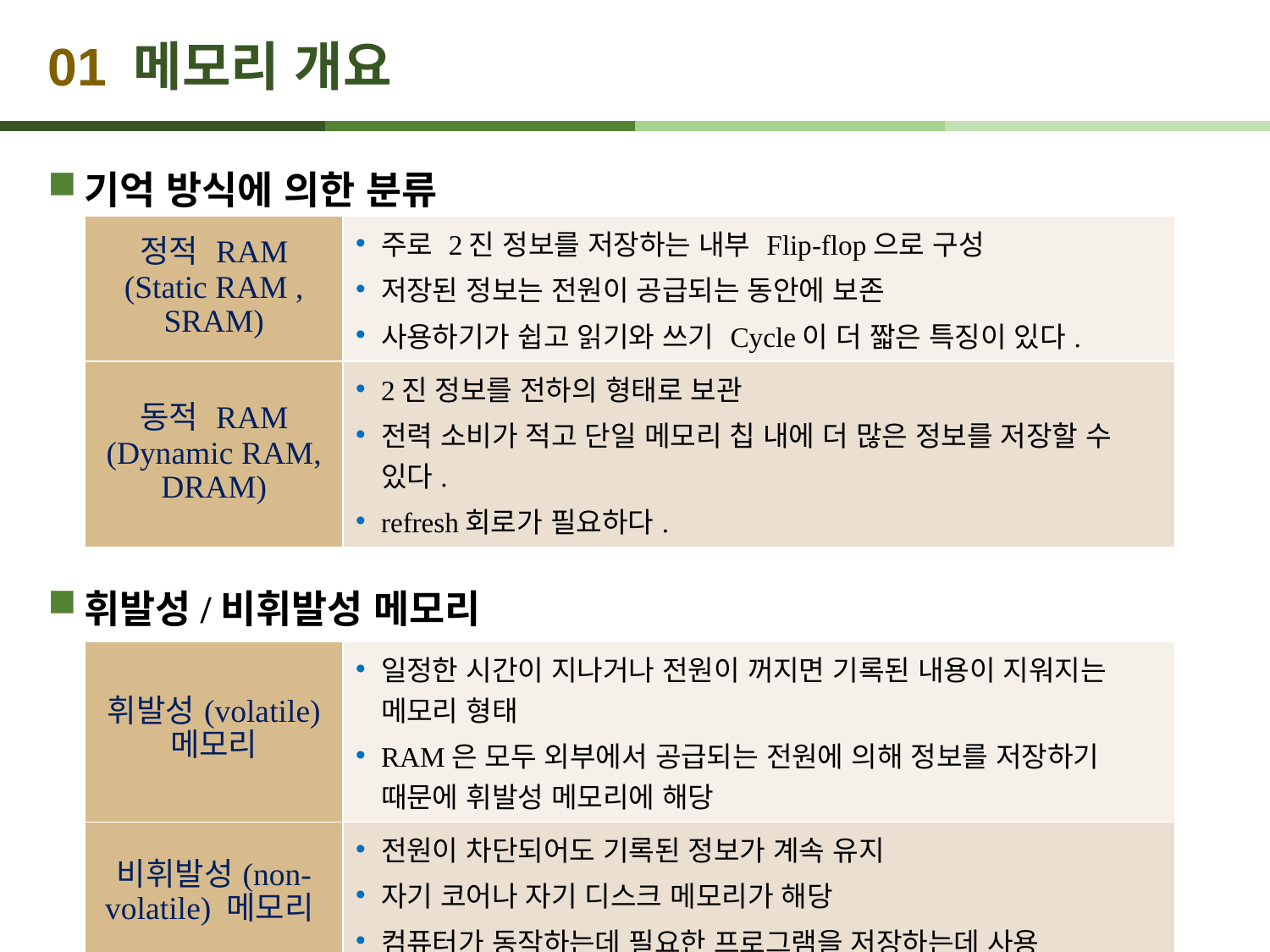

# 01 메모리 개요
기억 방식에 의한 분류

휘발성/비휘발성 메모리

| 정적 RAM (Static RAM , SRAM) | 주로 2진 정보를 저장하는 내부 Flip-flop으로 구성 저장된 정보는 전원이 공급되는 동안에 보존 사용하기가 쉽고 읽기와 쓰기 Cycle이 더 짧은 특징이 있다. |
| --- | --- |
| 동적 RAM (Dynamic RAM, DRAM) | 2진 정보를 전하의 형태로 보관 전력 소비가 적고 단일 메모리 칩 내에 더 많은 정보를 저장할 수 있다. refresh회로가 필요하다. |
| 휘발성(volatile) 메모리 | 일정한 시간이 지나거나 전원이 꺼지면 기록된 내용이 지워지는 메모리 형태 RAM은 모두 외부에서 공급되는 전원에 의해 정보를 저장하기 때문에 휘발성 메모리에 해당 |
| --- | --- |
| 비휘발성(non-volatile) 메모리 | 전원이 차단되어도 기록된 정보가 계속 유지 자기 코어나 자기 디스크 메모리가 해당 컴퓨터가 동작하는데 필요한 프로그램을 저장하는데 사용 |